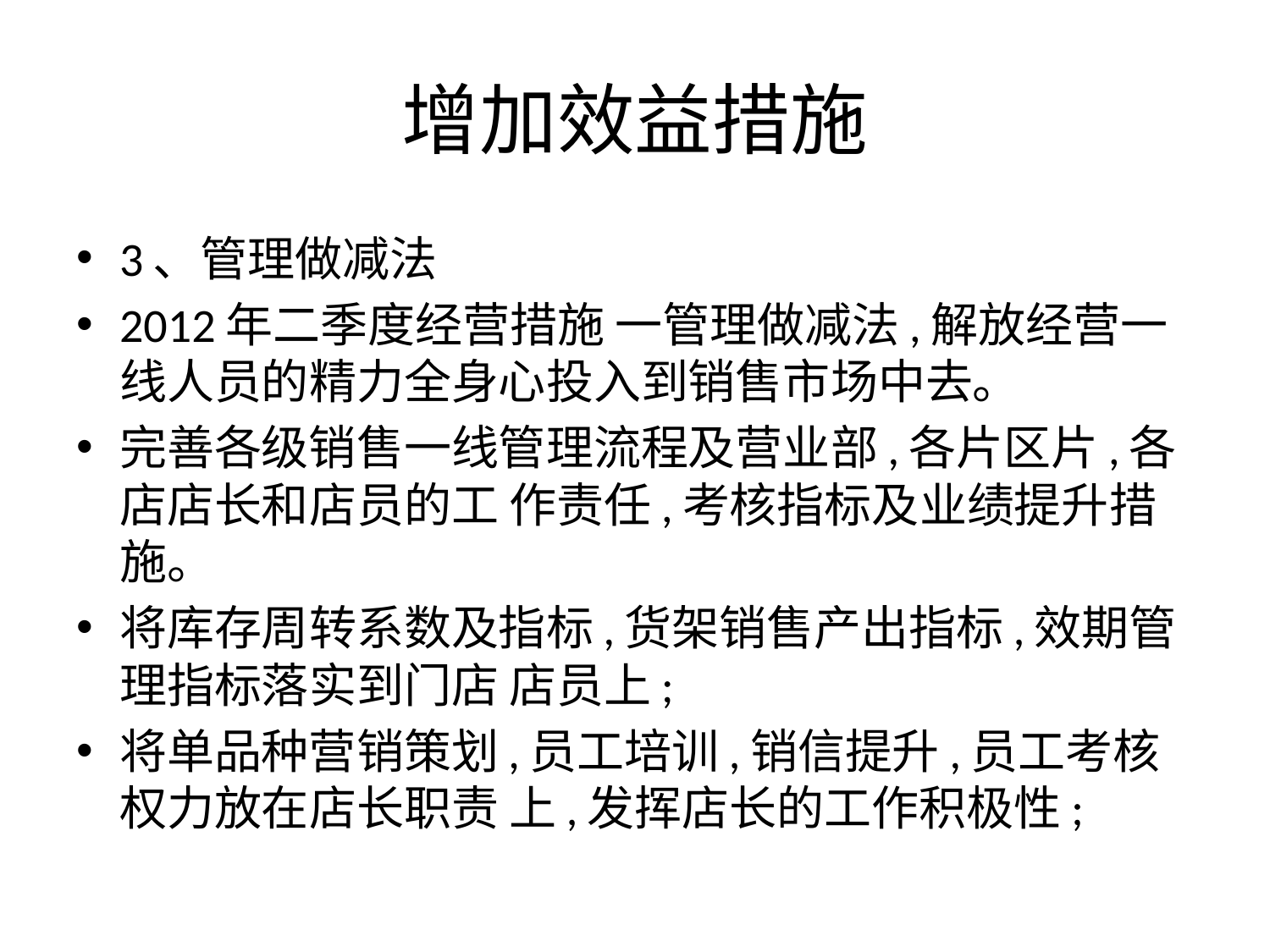

# 增加效益措施
3、管理做减法
2012年二季度经营措施 一管理做减法,解放经营一线人员的精力全身心投入到销售市场中去。
完善各级销售一线管理流程及营业部,各片区片,各店店长和店员的工 作责任,考核指标及业绩提升措施。
将库存周转系数及指标,货架销售产出指标,效期管理指标落实到门店 店员上;
将单品种营销策划,员工培训,销信提升,员工考核权力放在店长职责 上,发挥店长的工作积极性;